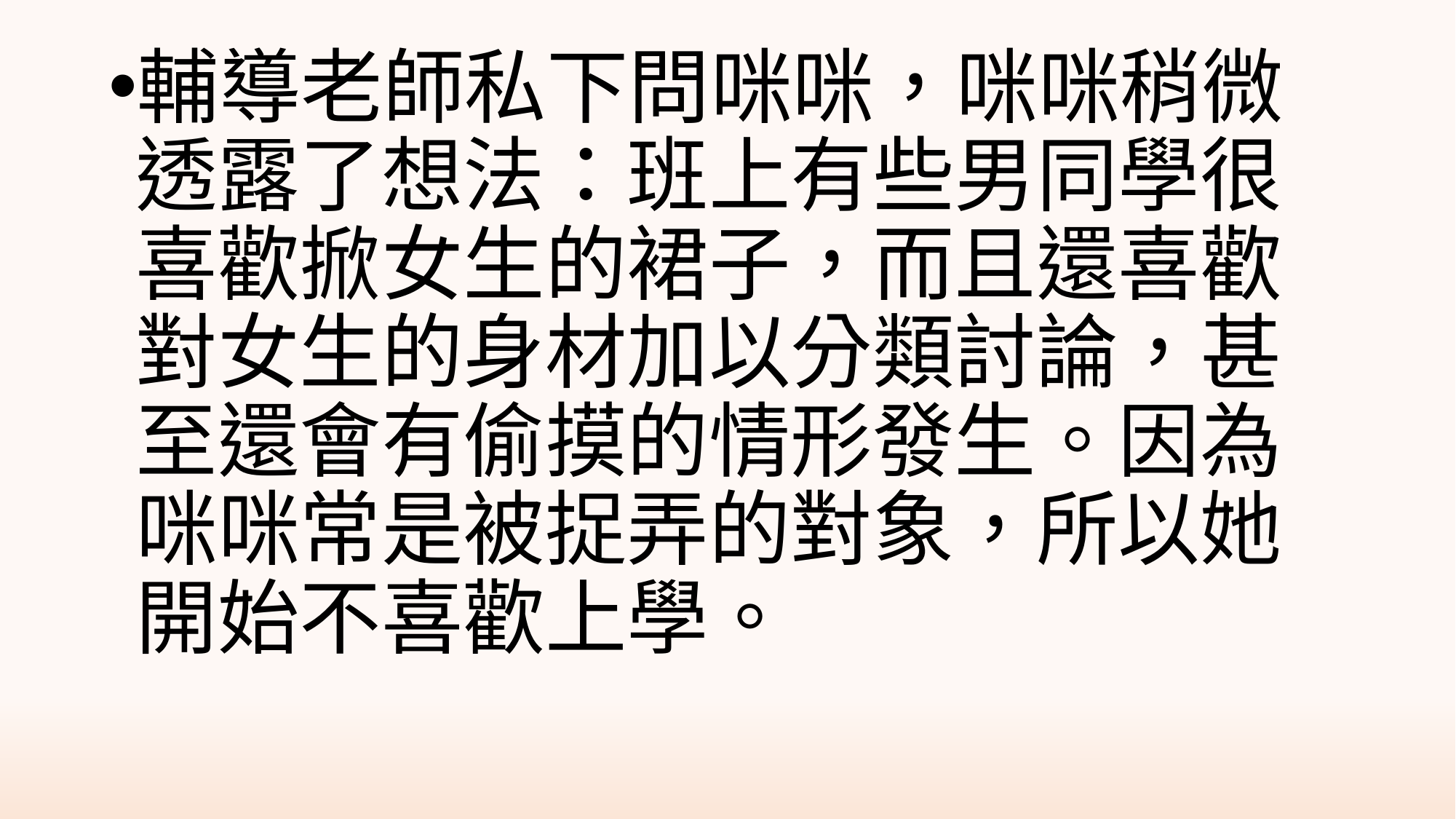

輔導老師私下問咪咪，咪咪稍微透露了想法：班上有些男同學很喜歡掀女生的裙子，而且還喜歡對女生的身材加以分類討論，甚至還會有偷摸的情形發生。因為咪咪常是被捉弄的對象，所以她開始不喜歡上學。